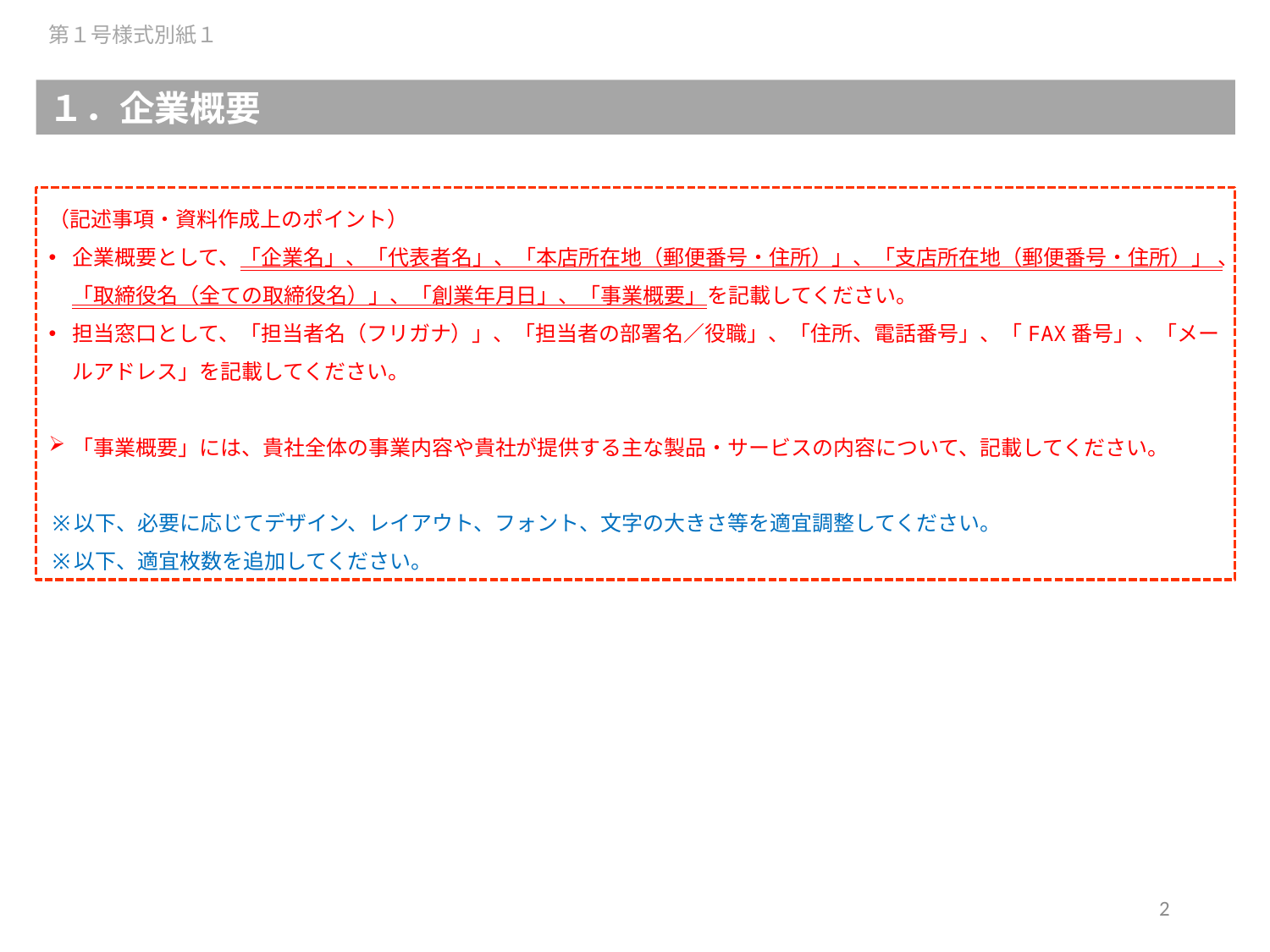

第１号様式別紙１
１．企業概要
（記述事項・資料作成上のポイント）
企業概要として、「企業名」、「代表者名」、「本店所在地（郵便番号・住所）」、「支店所在地（郵便番号・住所）」 、「取締役名（全ての取締役名）」、「創業年月日」、「事業概要」を記載してください。
担当窓口として、「担当者名（フリガナ）」、「担当者の部署名／役職」、「住所、電話番号」、「FAX番号」、「メールアドレス」を記載してください。

「事業概要」には、貴社全体の事業内容や貴社が提供する主な製品・サービスの内容について、記載してください。

以下、必要に応じてデザイン、レイアウト、フォント、文字の大きさ等を適宜調整してください。
以下、適宜枚数を追加してください。
2